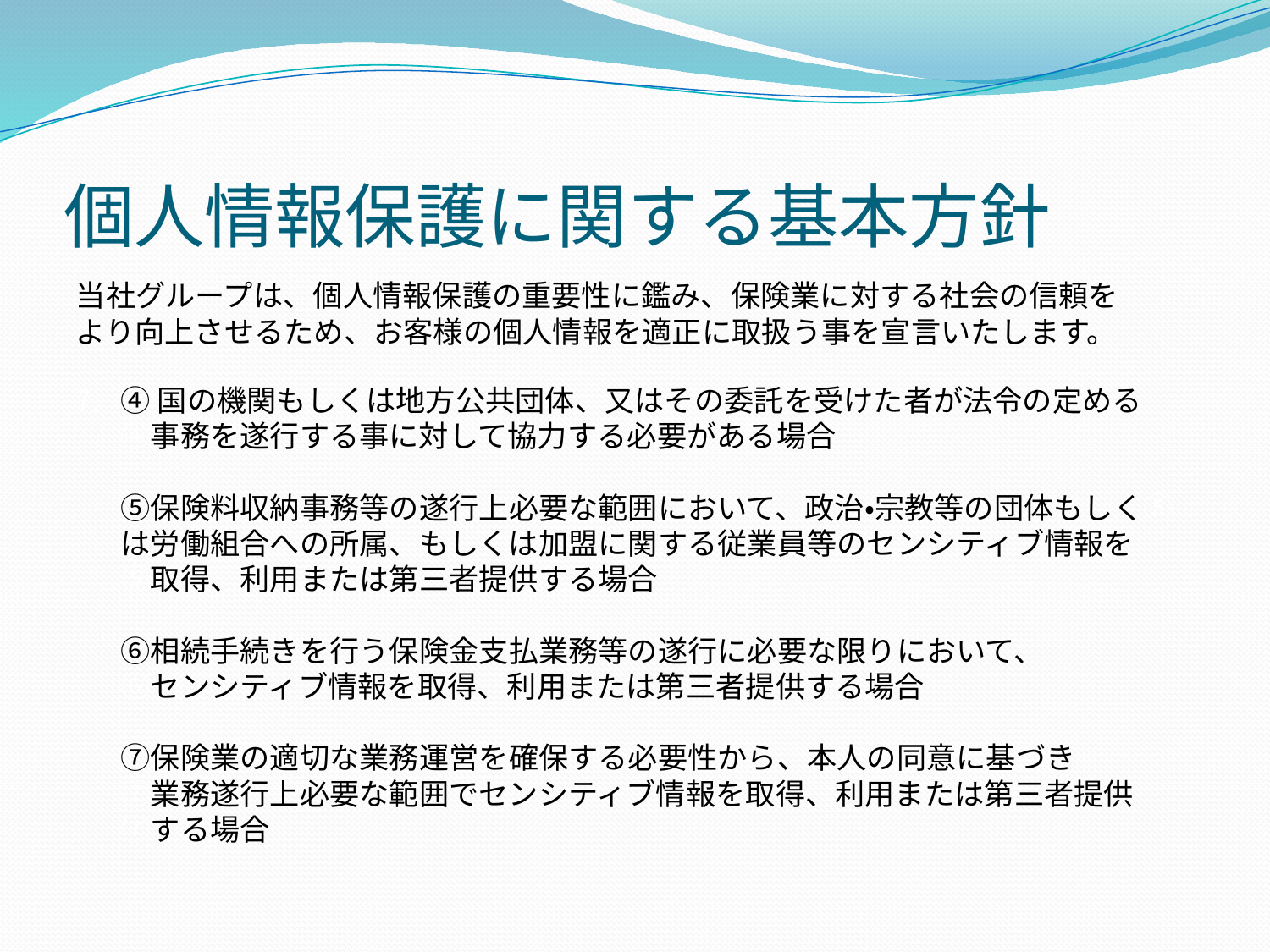

# 個人情報保護に関する基本方針
当社グループは、個人情報保護の重要性に鑑み、保険業に対する社会の信頼を
より向上させるため、お客様の個人情報を適正に取扱う事を宣言いたします。
④国の機関もしくは地方公共団体、又はその委託を受けた者が法令の定める
④事務を遂行する事に対して協力する必要がある場合
⑤保険料収納事務等の遂行上必要な範囲において、政治・宗教等の団体もしく⑤は労働組合への所属、もしくは加盟に関する従業員等のセンシティブ情報を
⑤取得、利用または第三者提供する場合
⑥相続手続きを行う保険金支払業務等の遂行に必要な限りにおいて、
⑥センシティブ情報を取得、利用または第三者提供する場合
⑦保険業の適切な業務運営を確保する必要性から、本人の同意に基づき
⑦業務遂行上必要な範囲でセンシティブ情報を取得、利用または第三者提供
⑦する場合